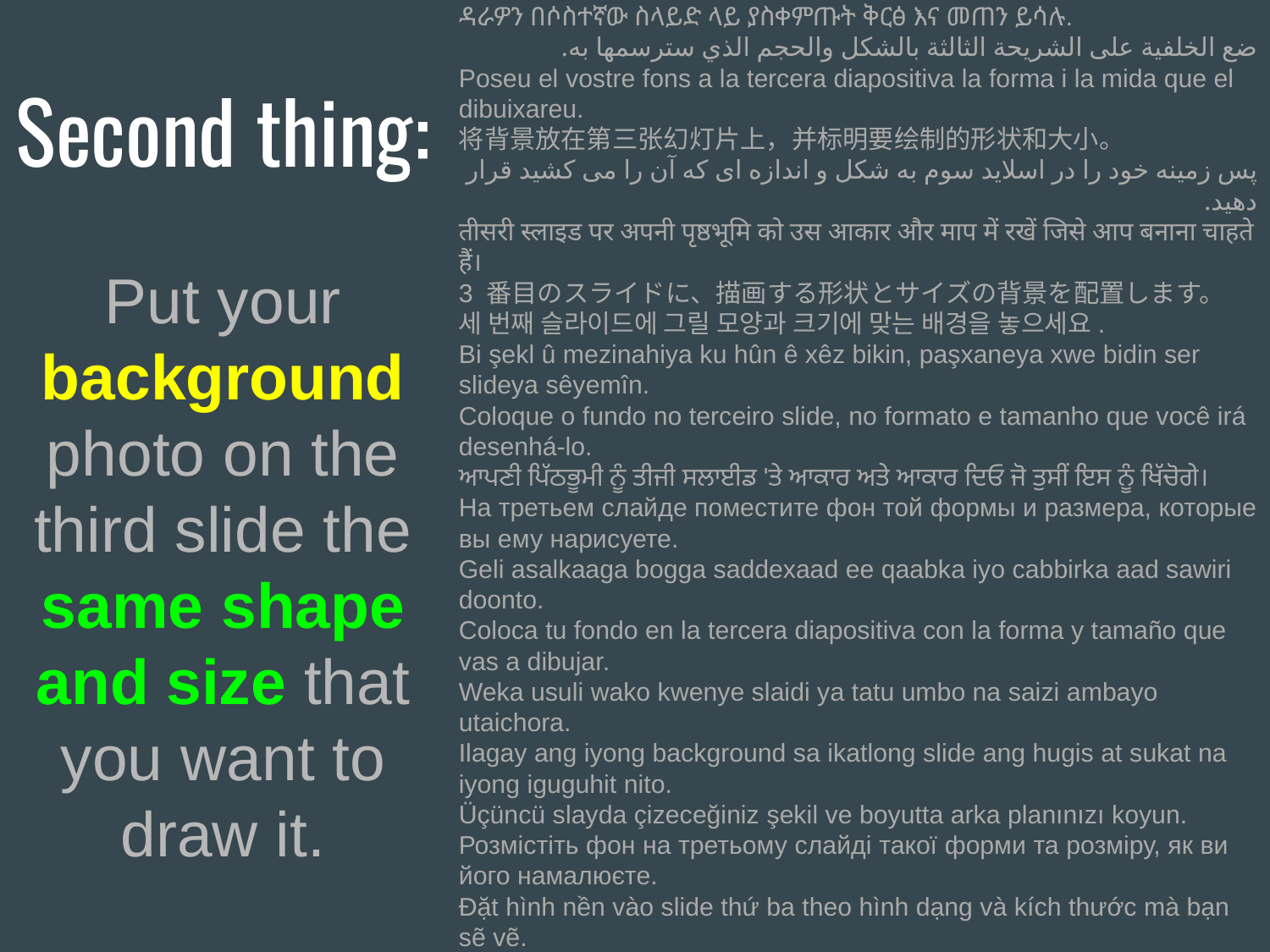

Second thing:

Put your background photo on the third slide the same shape and size that you want to draw it.
ዳራዎን በሶስተኛው ስላይድ ላይ ያስቀምጡት ቅርፅ እና መጠን ይሳሉ.
ضع الخلفية على الشريحة الثالثة بالشكل والحجم الذي سترسمها به.
Poseu el vostre fons a la tercera diapositiva la forma i la mida que el dibuixareu.
将背景放在第三张幻灯片上，并标明要绘制的形状和大小。
پس زمینه خود را در اسلاید سوم به شکل و اندازه ای که آن را می کشید قرار دهید.
तीसरी स्लाइड पर अपनी पृष्ठभूमि को उस आकार और माप में रखें जिसे आप बनाना चाहते हैं।
3 番目のスライドに、描画する形状とサイズの背景を配置します。
세 번째 슬라이드에 그릴 모양과 크기에 맞는 배경을 놓으세요.
Bi şekl û mezinahiya ku hûn ê xêz bikin, paşxaneya xwe bidin ser slideya sêyemîn.
Coloque o fundo no terceiro slide, no formato e tamanho que você irá desenhá-lo.
ਆਪਣੀ ਪਿੱਠਭੂਮੀ ਨੂੰ ਤੀਜੀ ਸਲਾਈਡ 'ਤੇ ਆਕਾਰ ਅਤੇ ਆਕਾਰ ਦਿਓ ਜੋ ਤੁਸੀਂ ਇਸ ਨੂੰ ਖਿੱਚੋਗੇ।
На третьем слайде поместите фон той формы и размера, которые вы ему нарисуете.
Geli asalkaaga bogga saddexaad ee qaabka iyo cabbirka aad sawiri doonto.
Coloca tu fondo en la tercera diapositiva con la forma y tamaño que vas a dibujar.
Weka usuli wako kwenye slaidi ya tatu umbo na saizi ambayo utaichora.
Ilagay ang iyong background sa ikatlong slide ang hugis at sukat na iyong iguguhit nito.
Üçüncü slayda çizeceğiniz şekil ve boyutta arka planınızı koyun.
Розмістіть фон на третьому слайді такої форми та розміру, як ви його намалюєте.
Đặt hình nền vào slide thứ ba theo hình dạng và kích thước mà bạn sẽ vẽ.